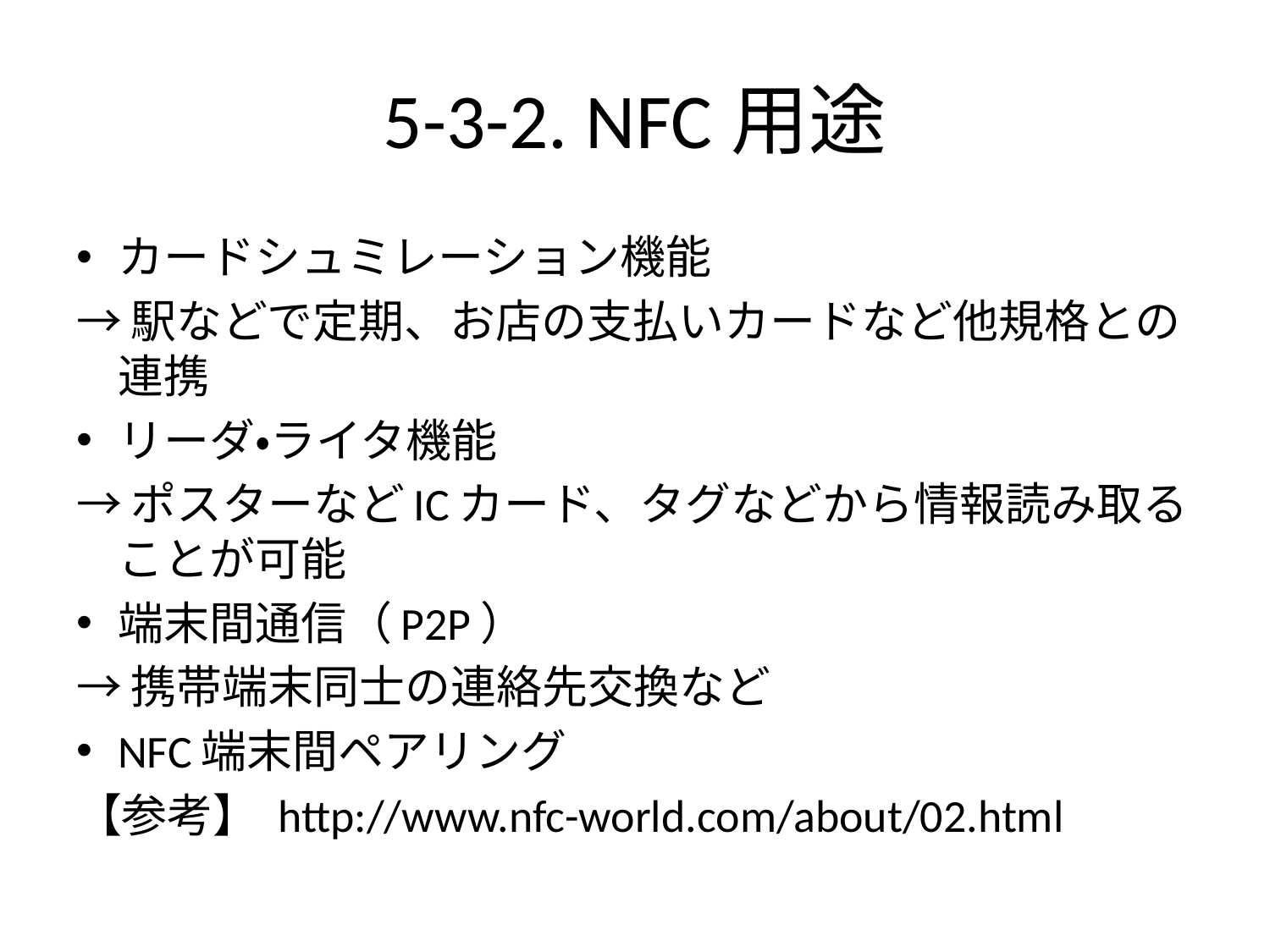

# 5-3-2. NFC用途
カードシュミレーション機能
→駅などで定期、お店の支払いカードなど他規格との連携
リーダ・ライタ機能
→ポスターなどICカード、タグなどから情報読み取ることが可能
端末間通信（P2P）
→携帯端末同士の連絡先交換など
NFC端末間ペアリング
【参考】 http://www.nfc-world.com/about/02.html